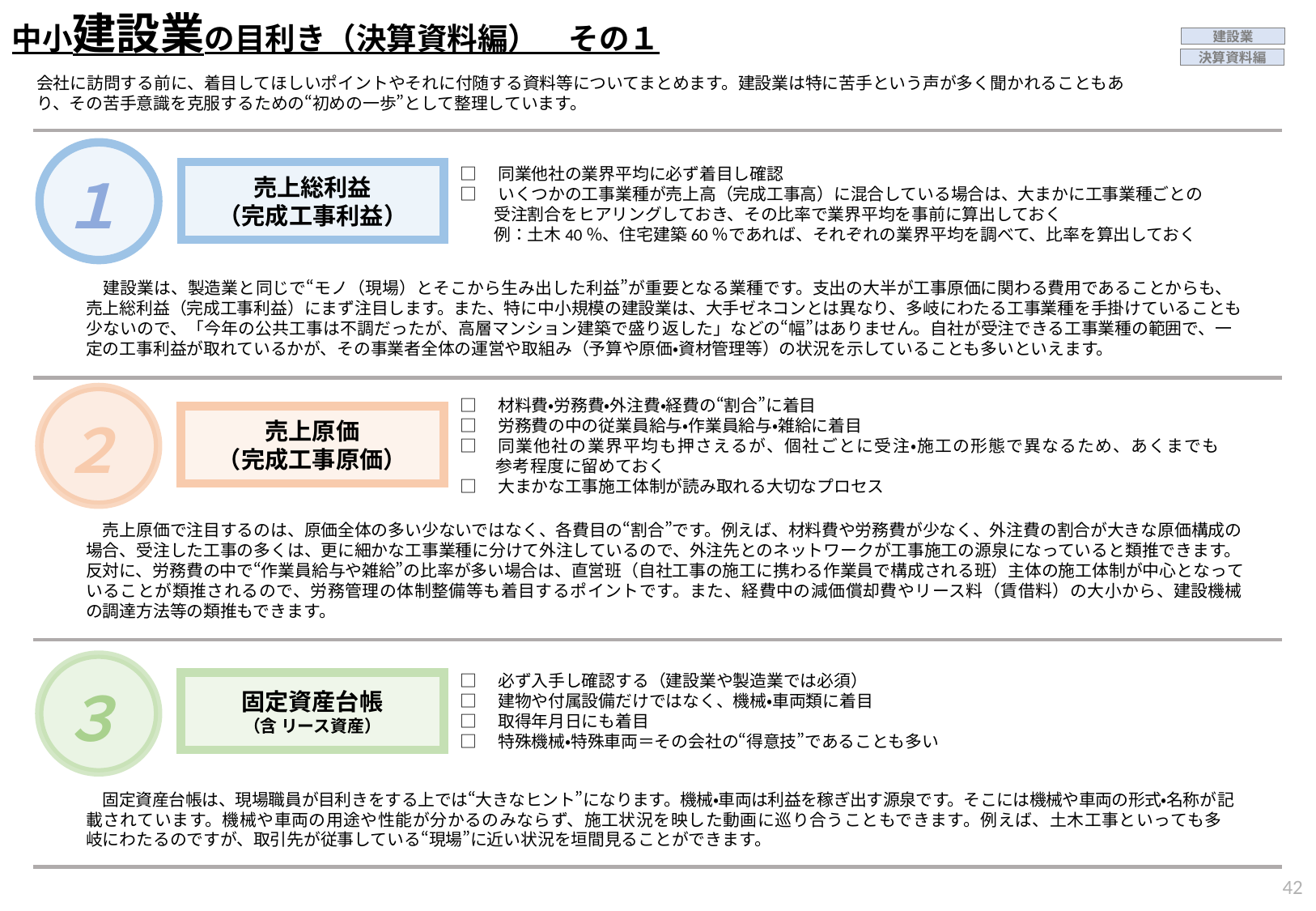

中小建設業の目利き（決算資料編）　その１
建設業
決算資料編
会社に訪問する前に、着目してほしいポイントやそれに付随する資料等についてまとめます。建設業は特に苦手という声が多く聞かれることもあり、その苦手意識を克服するための“初めの一歩”として整理しています。

１
□　同業他社の業界平均に必ず着目し確認
□　いくつかの工事業種が売上高（完成工事高）に混合している場合は、大まかに工事業種ごとの
　　受注割合をヒアリングしておき、その比率で業界平均を事前に算出しておく
　　例：土木40％、住宅建築60％であれば、それぞれの業界平均を調べて、比率を算出しておく
売上総利益
（完成工事利益）
　建設業は、製造業と同じで“モノ（現場）とそこから生み出した利益”が重要となる業種です。支出の大半が工事原価に関わる費用であることからも、売上総利益（完成工事利益）にまず注目します。また、特に中小規模の建設業は、大手ゼネコンとは異なり、多岐にわたる工事業種を手掛けていることも少ないので、「今年の公共工事は不調だったが、高層マンション建築で盛り返した」などの“幅”はありません。自社が受注できる工事業種の範囲で、一定の工事利益が取れているかが、その事業者全体の運営や取組み（予算や原価・資材管理等）の状況を示していることも多いといえます。

２
□　材料費・労務費・外注費・経費の“割合”に着目
□　労務費の中の従業員給与・作業員給与・雑給に着目
□　同業他社の業界平均も押さえるが、個社ごとに受注・施工の形態で異なるため、あくまでも
　　参考程度に留めておく
□　大まかな工事施工体制が読み取れる大切なプロセス
売上原価
（完成工事原価）
　売上原価で注目するのは、原価全体の多い少ないではなく、各費目の“割合”です。例えば、材料費や労務費が少なく、外注費の割合が大きな原価構成の場合、受注した工事の多くは、更に細かな工事業種に分けて外注しているので、外注先とのネットワークが工事施工の源泉になっていると類推できます。反対に、労務費の中で“作業員給与や雑給”の比率が多い場合は、直営班（自社工事の施工に携わる作業員で構成される班）主体の施工体制が中心となっていることが類推されるので、労務管理の体制整備等も着目するポイントです。また、経費中の減価償却費やリース料（賃借料）の大小から、建設機械の調達方法等の類推もできます。

３
□　必ず入手し確認する（建設業や製造業では必須）
□　建物や付属設備だけではなく、機械・車両類に着目
□　取得年月日にも着目
□　特殊機械・特殊車両＝その会社の“得意技”であることも多い
固定資産台帳
（含 リース資産）
　固定資産台帳は、現場職員が目利きをする上では“大きなヒント”になります。機械・車両は利益を稼ぎ出す源泉です。そこには機械や車両の形式・名称が記載されています。機械や車両の用途や性能が分かるのみならず、施工状況を映した動画に巡り合うこともできます。例えば、土木工事といっても多岐にわたるのですが、取引先が従事している“現場”に近い状況を垣間見ることができます。
42